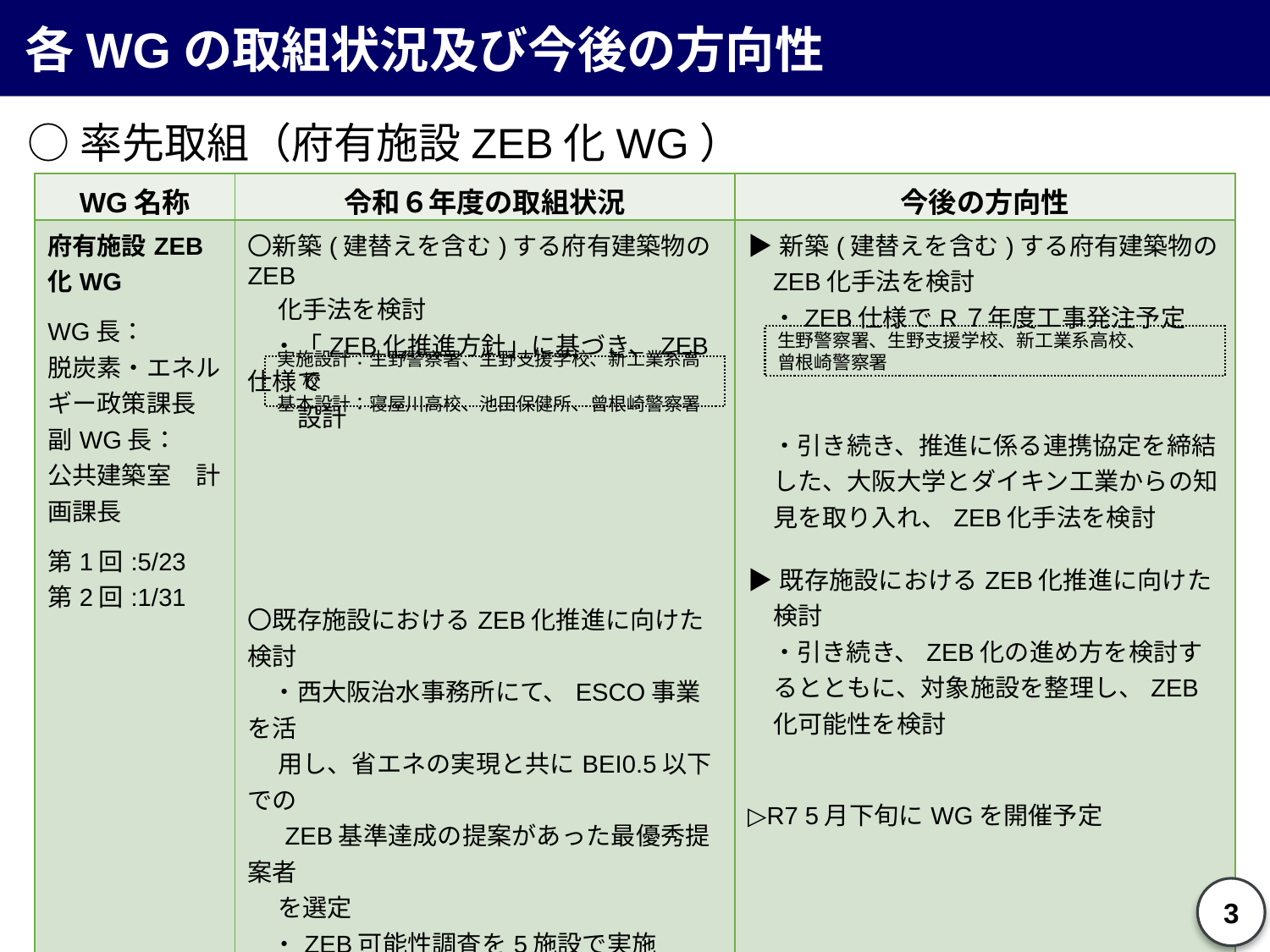

各WGの取組状況及び今後の方向性
○率先取組（府有施設ZEB化WG）
| WG名称 | 令和６年度の取組状況 | 今後の方向性 |
| --- | --- | --- |
| 府有施設ZEB化WG WG長： 脱炭素・エネルギー政策課長 副WG長： 公共建築室　計画課長 第1回:5/23 第2回:1/31 | 〇新築(建替えを含む)する府有建築物のZEB 　 化手法を検討 　・「ZEB化推進方針」に基づき、ZEB仕様で 　　設計 〇既存施設におけるZEB化推進に向けた検討 　・西大阪治水事務所にて、ESCO事業を活 　 用し、省エネの実現と共にBEI0.5以下での 　 ZEB基準達成の提案があった最優秀提案者 　 を選定 　・ZEB可能性調査を5施設で実施 　・ZEB化の進め方を検討し、WGで共有 | ▶新築(建替えを含む)する府有建築物のZEB化手法を検討 　・ZEB仕様でR７年度工事発注予定 　 　・引き続き、推進に係る連携協定を締結した、大阪大学とダイキン工業からの知見を取り入れ、ZEB化手法を検討 ▶既存施設におけるZEB化推進に向けた検討 　・引き続き、ZEB化の進め方を検討するとともに、対象施設を整理し、ZEB化可能性を検討 ▷R7 5月下旬にWGを開催予定 |
生野警察署、生野支援学校、新工業系高校、
曾根崎警察署
実施設計：生野警察署、生野支援学校、新工業系高校
基本設計：寝屋川高校、池田保健所、曾根崎警察署
3